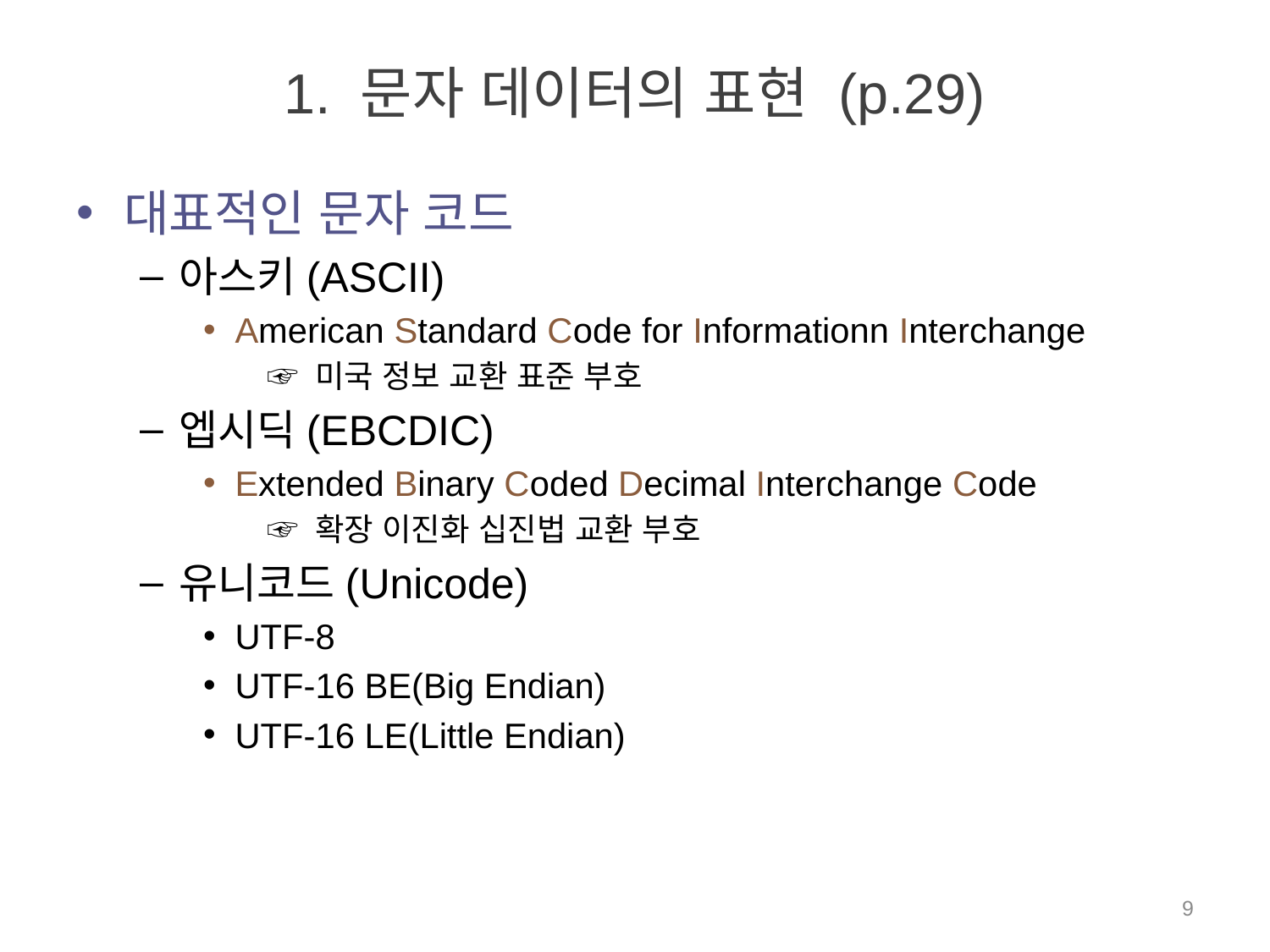

# 1. 문자 데이터의 표현 (p.29)
대표적인 문자 코드
아스키(ASCII)
American Standard Code for Informationn Interchange
☞ 미국 정보 교환 표준 부호
엡시딕(EBCDIC)
Extended Binary Coded Decimal Interchange Code
☞ 확장 이진화 십진법 교환 부호
유니코드(Unicode)
UTF-8
UTF-16 BE(Big Endian)
UTF-16 LE(Little Endian)
9